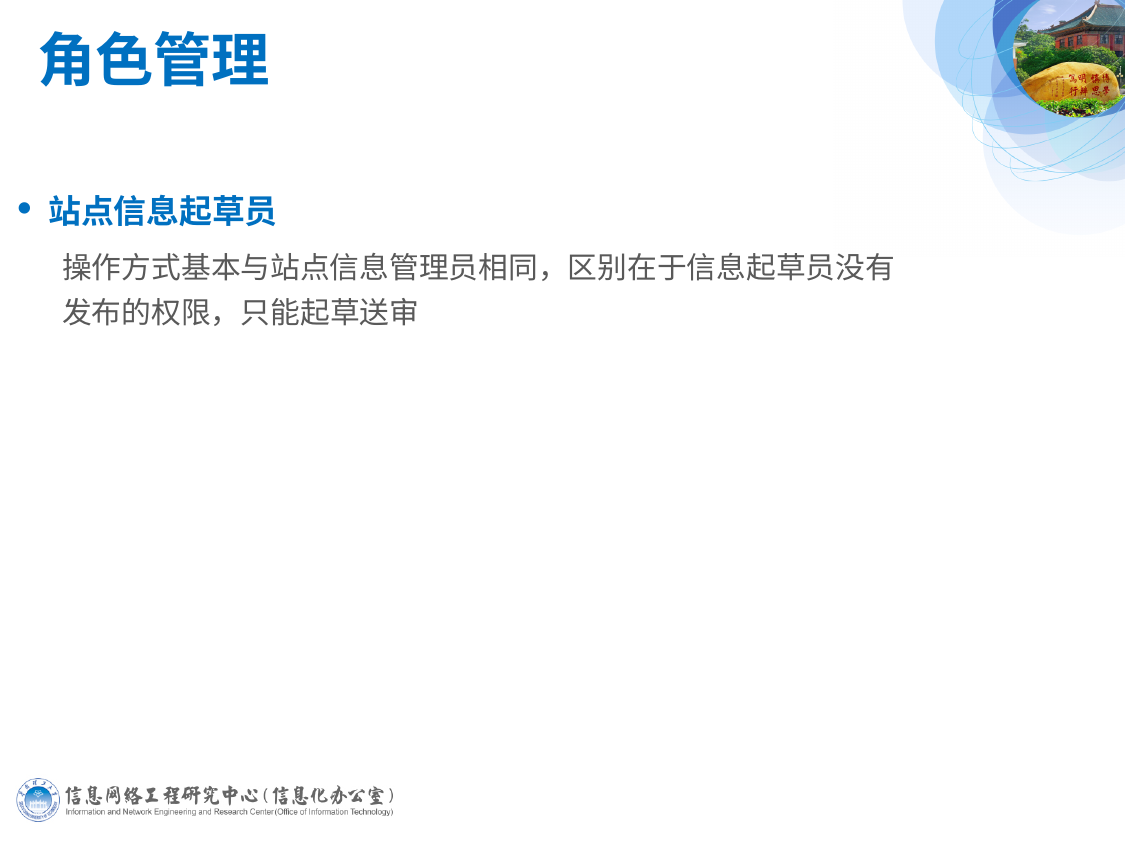

# 角色管理
站点信息起草员
操作方式基本与站点信息管理员相同，区别在于信息起草员没有发布的权限，只能起草送审